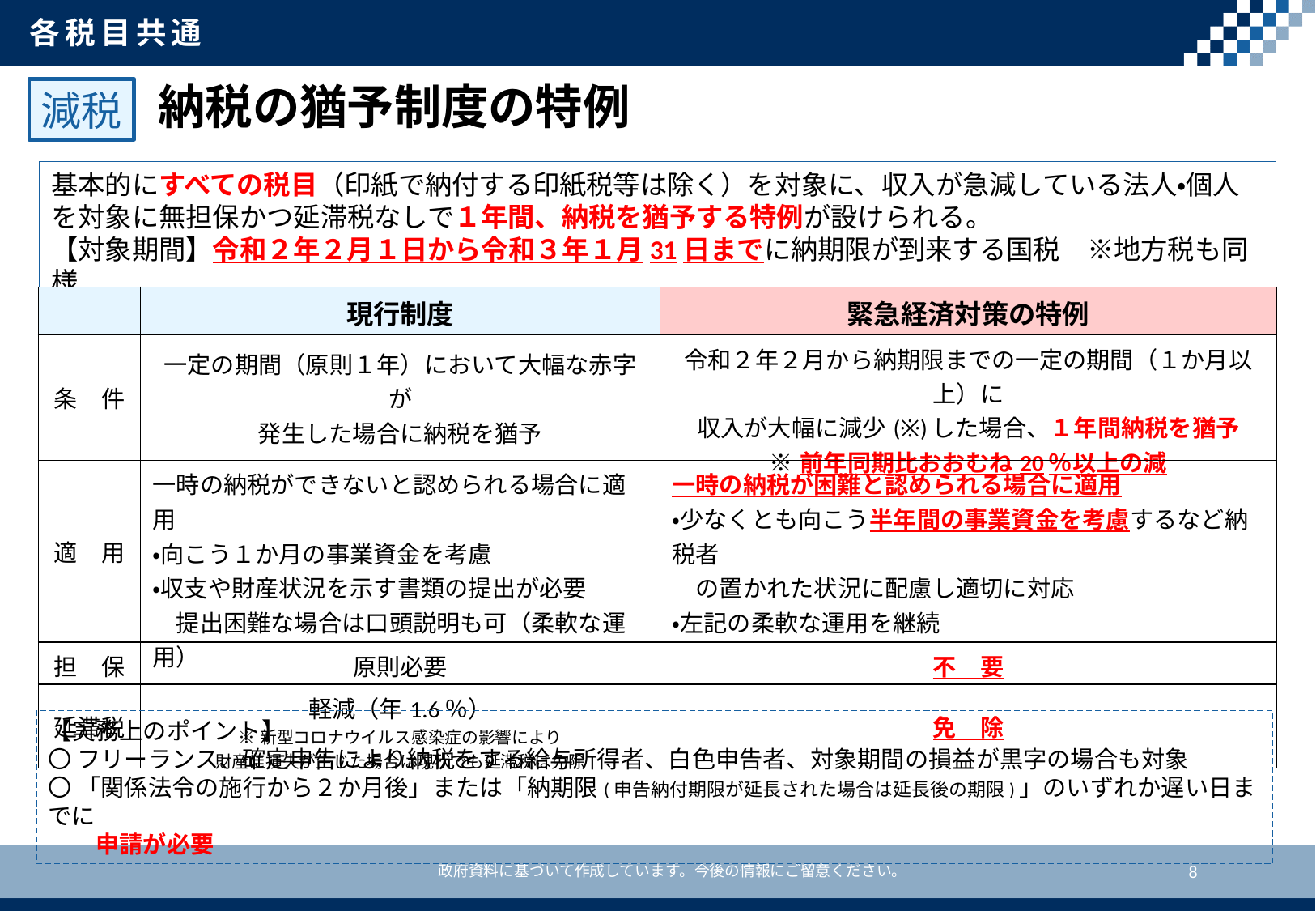

各税目共通
納税の猶予制度の特例
減税
基本的にすべての税目（印紙で納付する印紙税等は除く）を対象に、収入が急減している法人・個人を対象に無担保かつ延滞税なしで１年間、納税を猶予する特例が設けられる。
【対象期間】令和２年２月１日から令和３年１月31日までに納期限が到来する国税　※地方税も同様
|  | 現行制度 | 緊急経済対策の特例 |
| --- | --- | --- |
| 条　件 | 一定の期間（原則１年）において大幅な赤字が 発生した場合に納税を猶予 | 令和２年２月から納期限までの一定の期間（１か月以上）に 収入が大幅に減少(※)した場合、１年間納税を猶予 ※前年同期比おおむね20％以上の減 |
| 適　用 | 一時の納税ができないと認められる場合に適用 ・向こう１か月の事業資金を考慮 ・収支や財産状況を示す書類の提出が必要 　提出困難な場合は口頭説明も可（柔軟な運用） | 一時の納税が困難と認められる場合に適用 ・少なくとも向こう半年間の事業資金を考慮するなど納税者 　の置かれた状況に配慮し適切に対応 ・左記の柔軟な運用を継続 |
| 担　保 | 原則必要 | 不　要 |
| 延滞税 | 軽減（年1.6％） ※新型コロナウイルス感染症の影響により 財産に損失が生じた場合は現状でも延滞税は免除 | 免　除 |
【実務上のポイント】
〇 フリーランス、確定申告により納税をする給与所得者、白色申告者、対象期間の損益が黒字の場合も対象
〇 「関係法令の施行から２か月後」または「納期限(申告納付期限が延長された場合は延長後の期限)」のいずれか遅い日までに
　　申請が必要
8